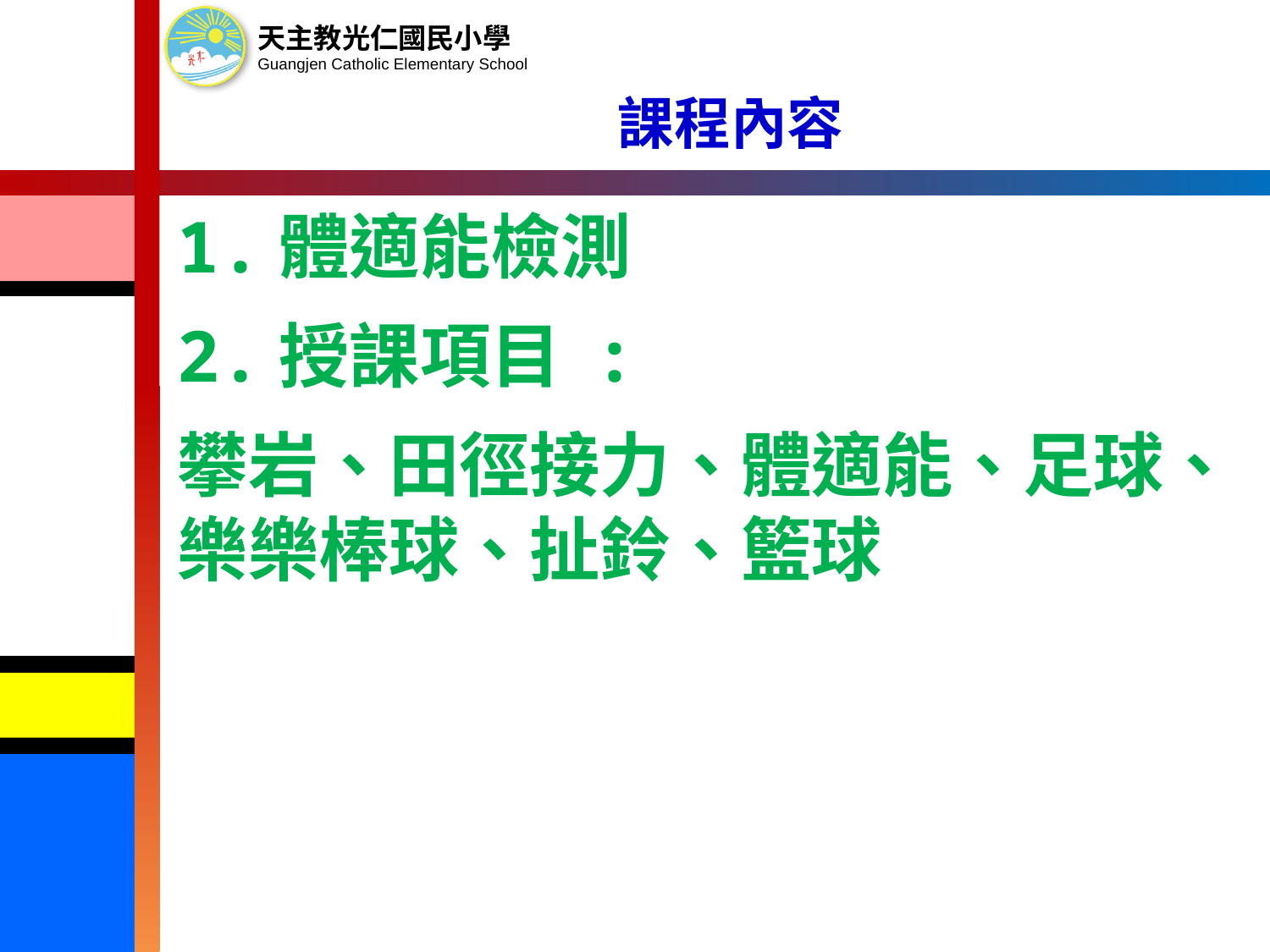

# 課程內容
1.體適能檢測
2.授課項目 :
攀岩、田徑接力、體適能、足球、樂樂棒球、扯鈴、籃球